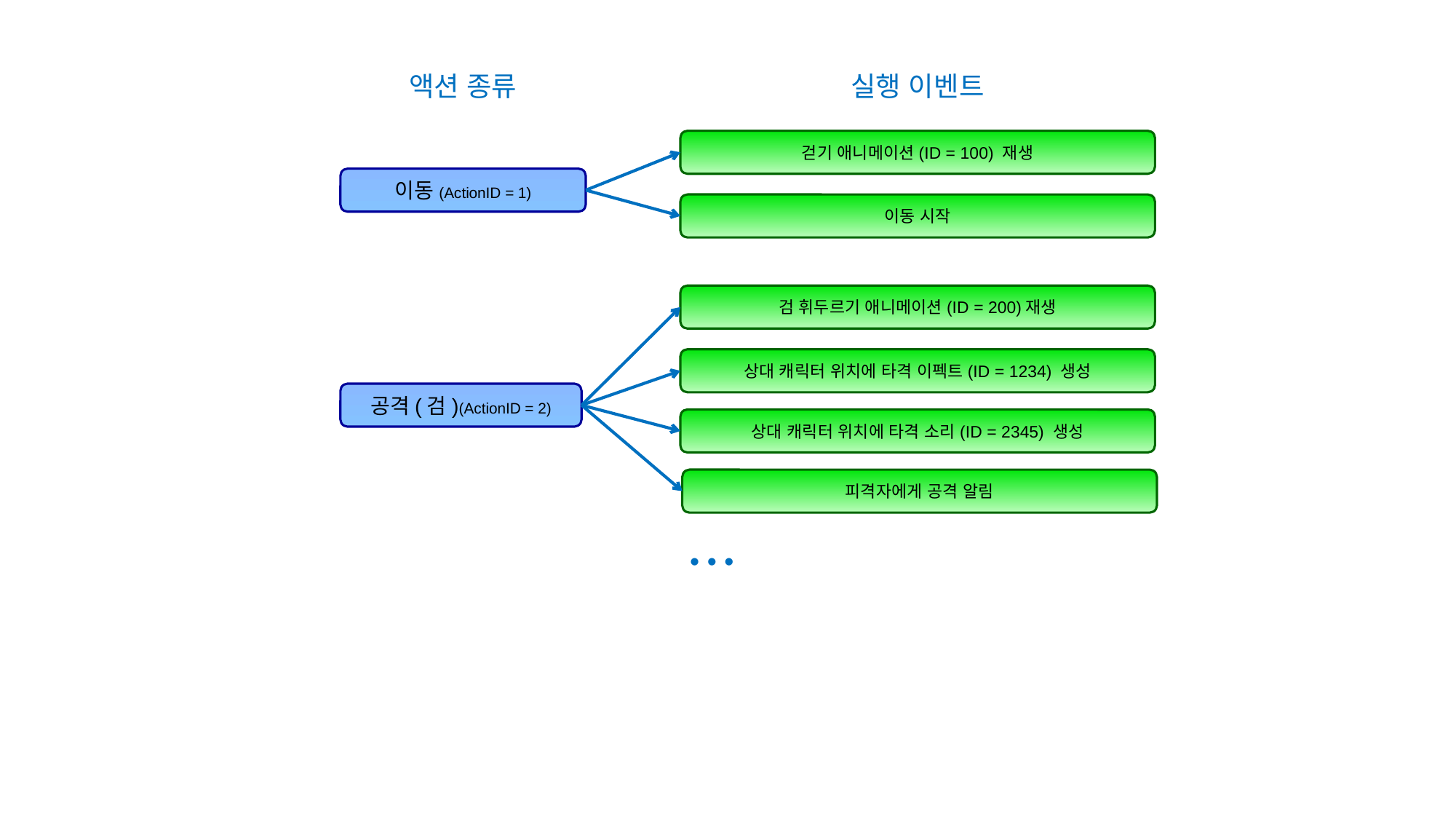

액션 종류
실행 이벤트
걷기 애니메이션(ID = 100) 재생
이동(ActionID = 1)
이동 시작
검 휘두르기 애니메이션(ID = 200)재생
상대 캐릭터 위치에 타격 이펙트(ID = 1234) 생성
공격(검)(ActionID = 2)
상대 캐릭터 위치에 타격 소리(ID = 2345) 생성
피격자에게 공격 알림
• • •